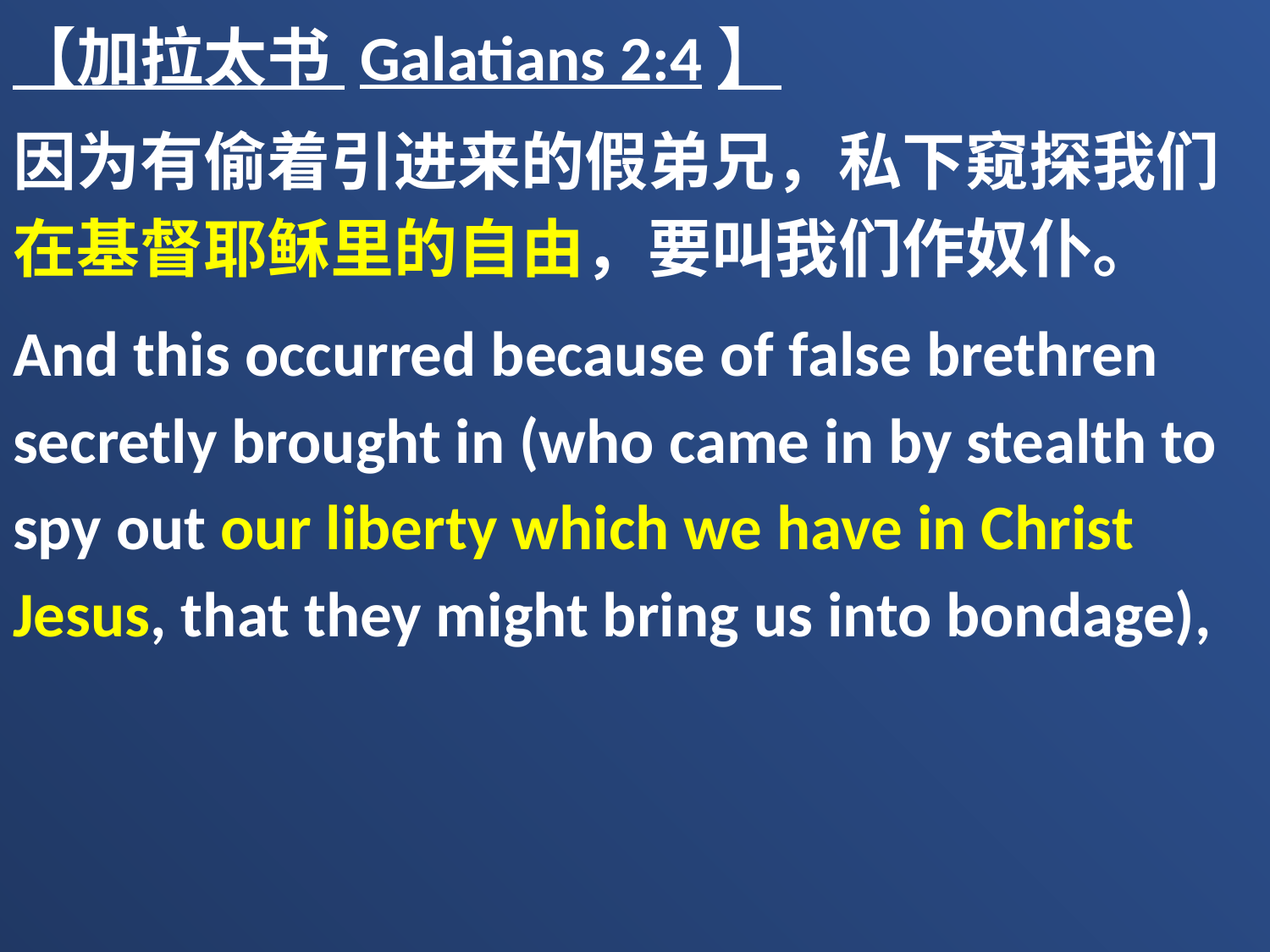

【加拉太书 Galatians 2:4】
因为有偷着引进来的假弟兄，私下窥探我们在基督耶稣里的自由，要叫我们作奴仆。
And this occurred because of false brethren secretly brought in (who came in by stealth to spy out our liberty which we have in Christ Jesus, that they might bring us into bondage),